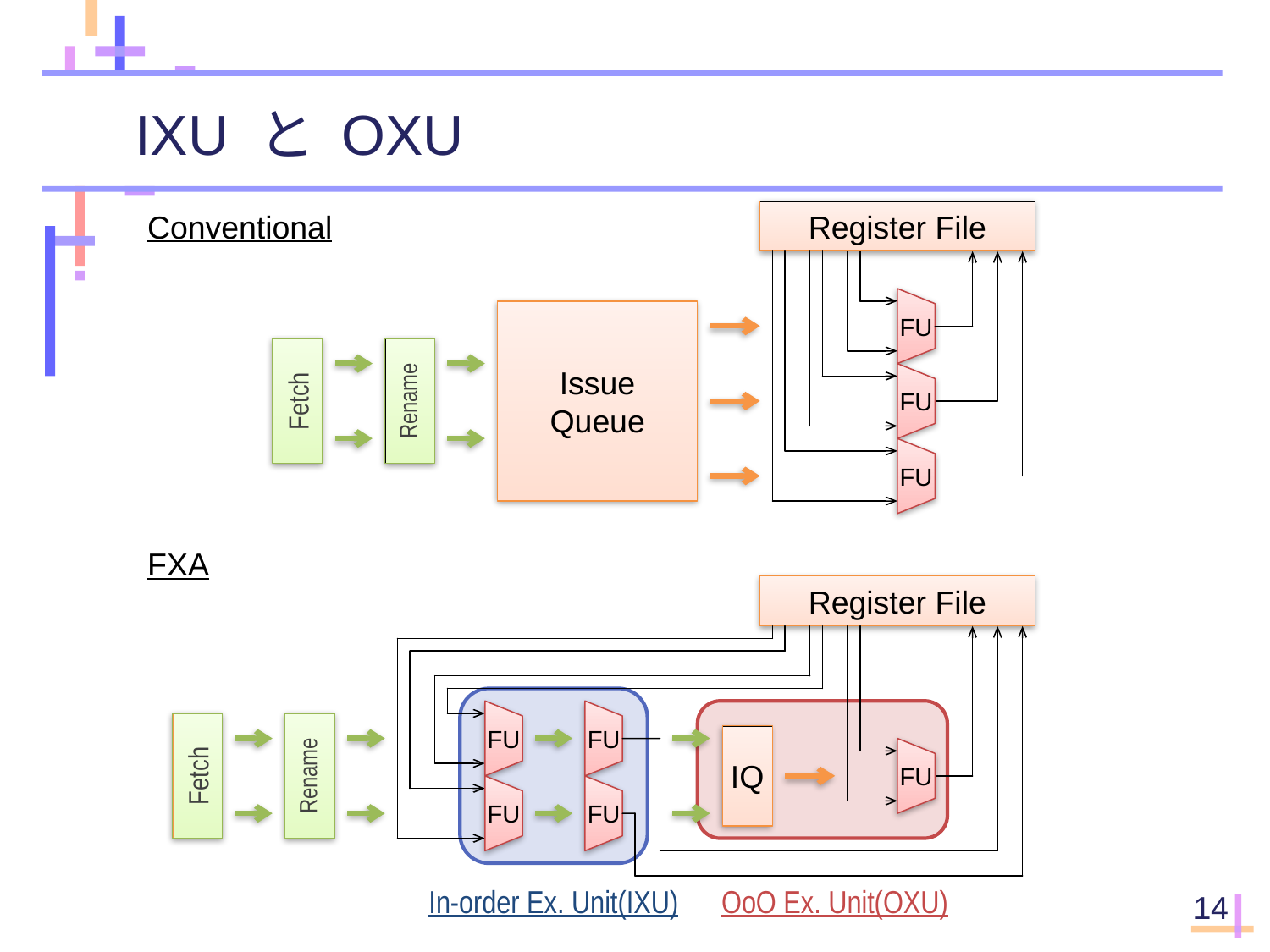

# IXU と OXU
Conventional
Register File
FU
FU
FU
Issue
Queue
Fetch
Rename
FXA
Register File
FU

FU
FU
FU
FU

Fetch
Rename
IQ
In-order Ex. Unit(IXU)
OoO Ex. Unit(OXU)
14